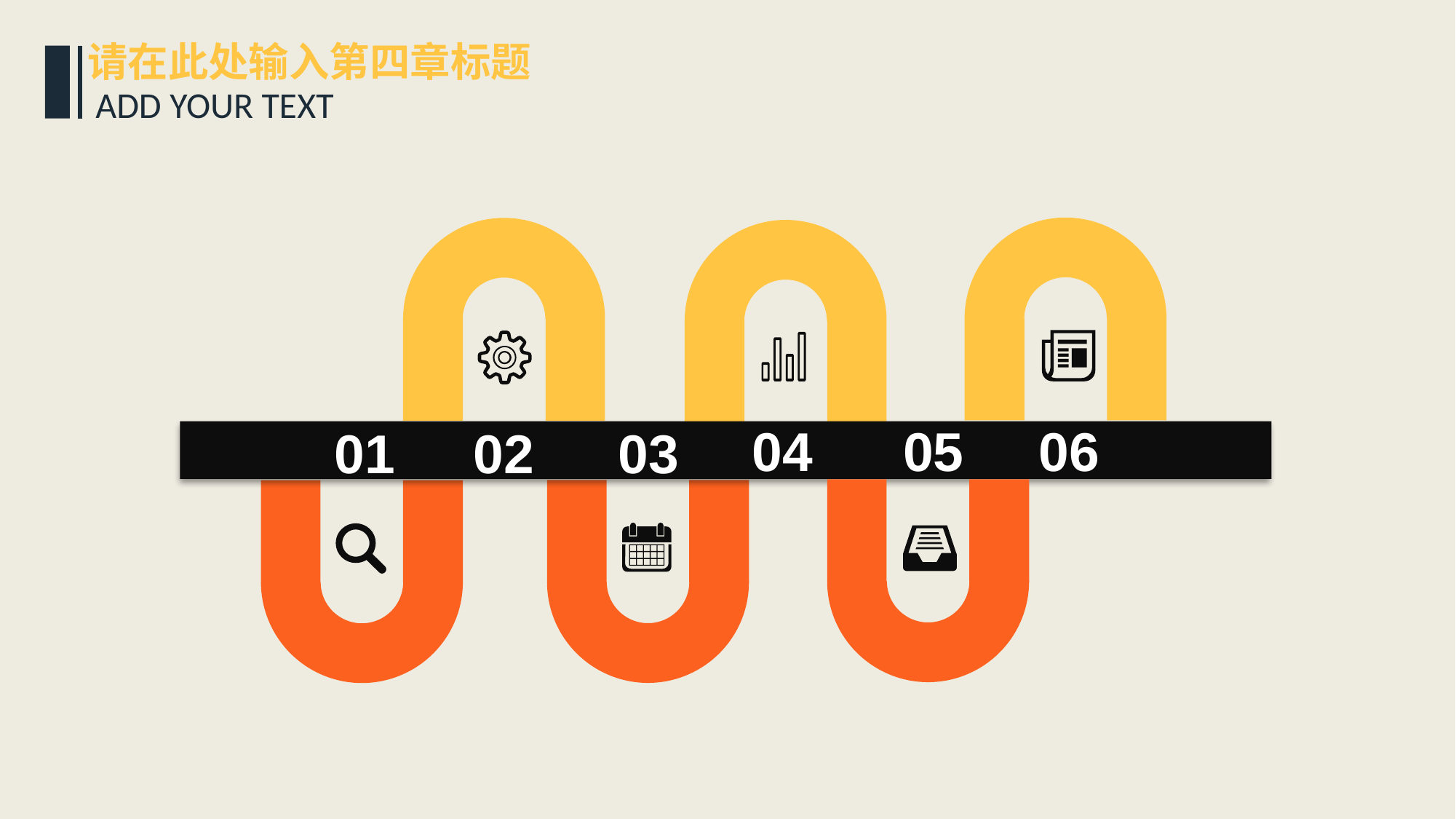

请在此处输入第四章标题

ADD YOUR TEXT

06
05
04
02
03
01